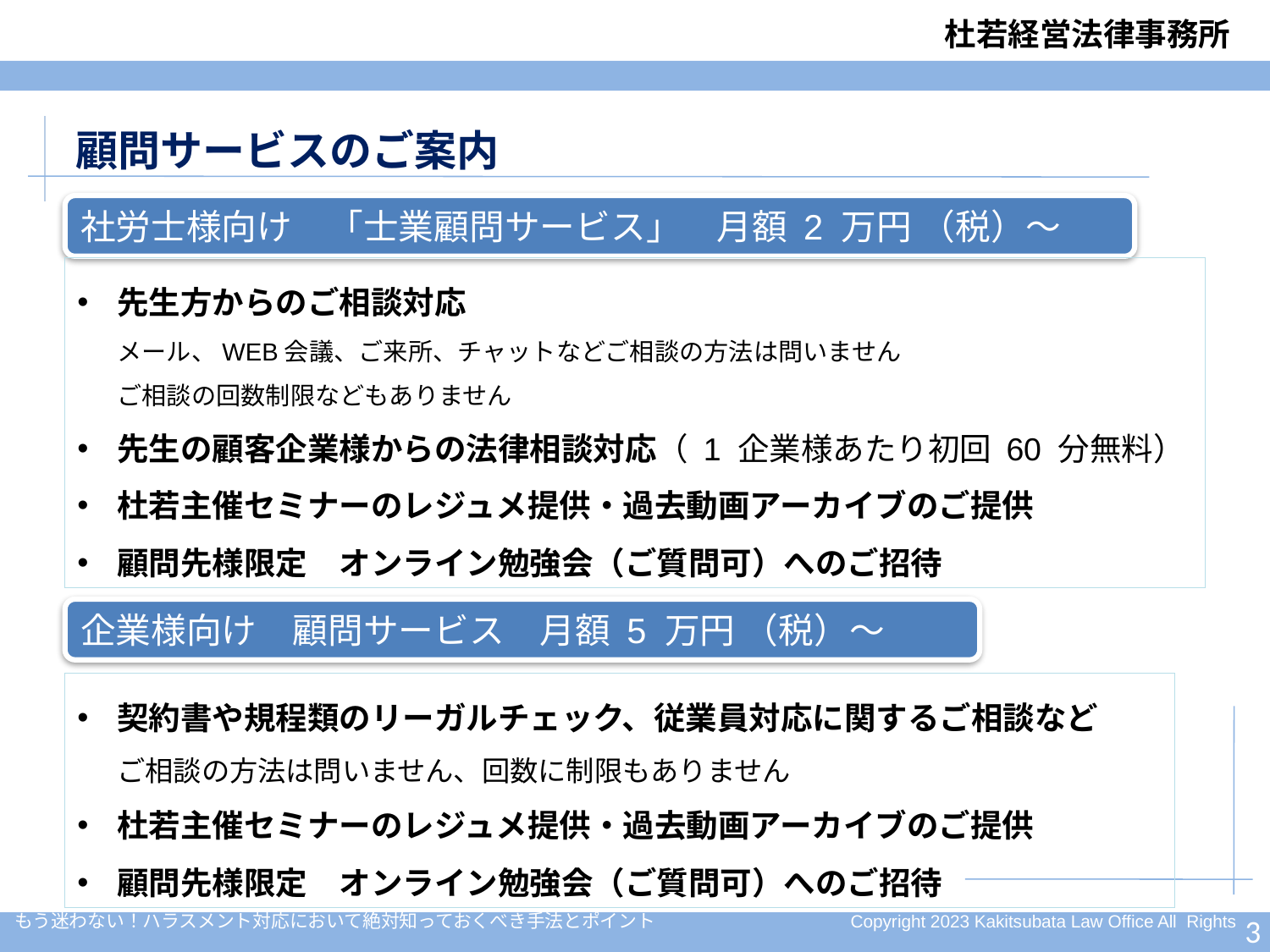

顧問サービスのご案内
社労士様向け　「士業顧問サービス」　月額 2 万円 （税）～
先生方からのご相談対応
メール、WEB会議、ご来所、チャットなどご相談の方法は問いません
ご相談の回数制限などもありません
先生の顧客企業様からの法律相談対応（ 1 企業様あたり初回 60 分無料）
杜若主催セミナーのレジュメ提供・過去動画アーカイブのご提供
顧問先様限定　オンライン勉強会（ご質問可）へのご招待
企業様向け　顧問サービス　月額 5 万円 （税）～
契約書や規程類のリーガルチェック、従業員対応に関するご相談など
ご相談の方法は問いません、回数に制限もありません
杜若主催セミナーのレジュメ提供・過去動画アーカイブのご提供
顧問先様限定　オンライン勉強会（ご質問可）へのご招待
3